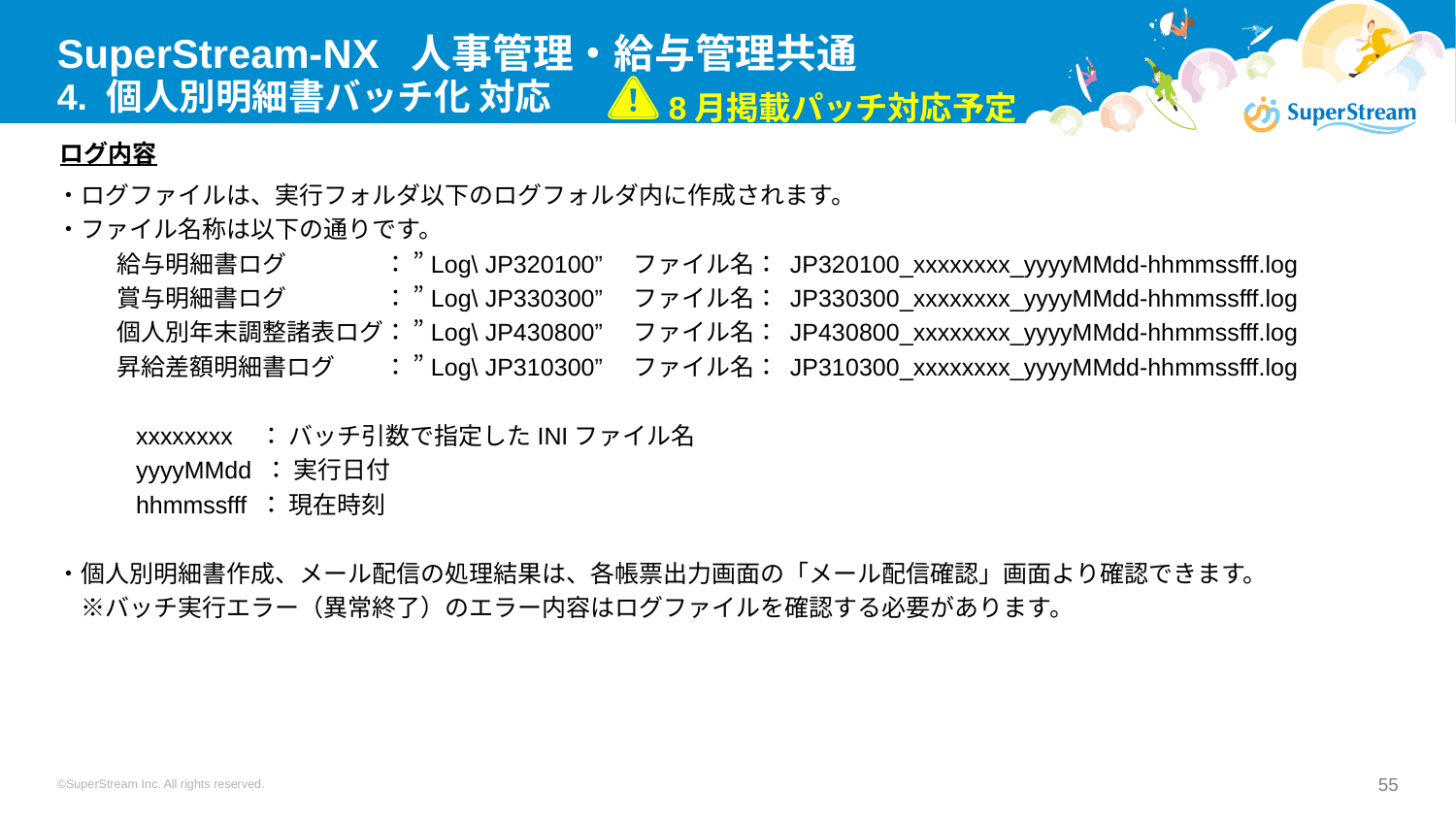

SuperStream-NX  人事管理・給与管理共通
4. 個人別明細書バッチ化 対応

8月掲載パッチ対応予定
ログ内容
・ログファイルは、実行フォルダ以下のログフォルダ内に作成されます。
・ファイル名称は以下の通りです。
 　　給与明細書ログ　　　　： ”Log\ JP320100”　ファイル名： JP320100_xxxxxxxx_yyyyMMdd-hhmmssfff.log
 　　賞与明細書ログ　　　　： ”Log\ JP330300”　ファイル名： JP330300_xxxxxxxx_yyyyMMdd-hhmmssfff.log
 　　個人別年末調整諸表ログ： ”Log\ JP430800”　ファイル名： JP430800_xxxxxxxx_yyyyMMdd-hhmmssfff.log
 　　昇給差額明細書ログ　　： ”Log\ JP310300”　ファイル名： JP310300_xxxxxxxx_yyyyMMdd-hhmmssfff.log

　　　xxxxxxxx   ： バッチ引数で指定したINIファイル名
　　　yyyyMMdd ： 実行日付
　　　hhmmssfff ： 現在時刻

・個人別明細書作成、メール配信の処理結果は、各帳票出力画面の「メール配信確認」画面より確認できます。
　※バッチ実行エラー（異常終了）のエラー内容はログファイルを確認する必要があります。

©SuperStream Inc. All rights reserved.
55